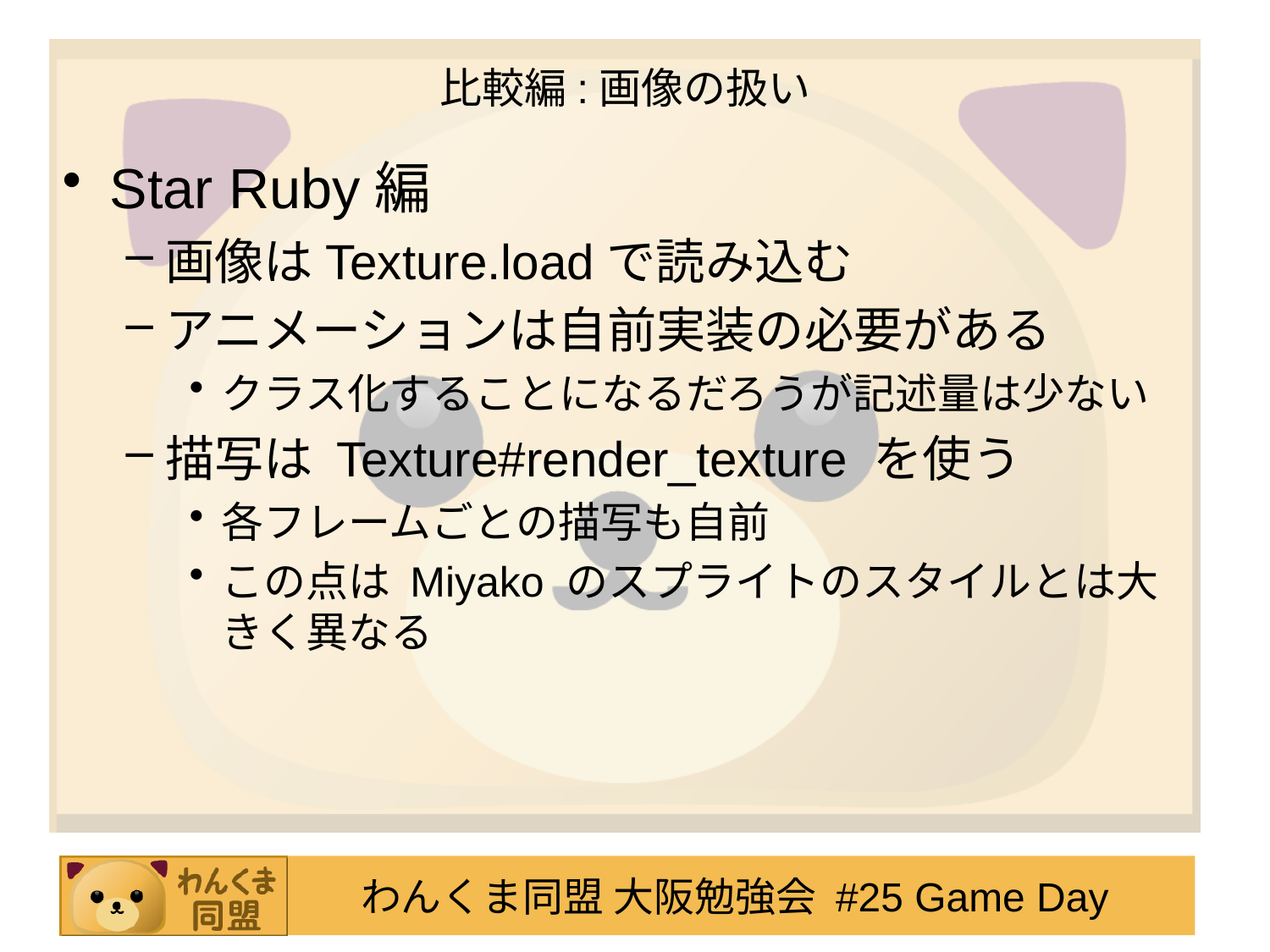

# 比較編:画像の扱い
Star Ruby編
画像はTexture.loadで読み込む
アニメーションは自前実装の必要がある
クラス化することになるだろうが記述量は少ない
描写は Texture#render_texture を使う
各フレームごとの描写も自前
この点は Miyako のスプライトのスタイルとは大きく異なる